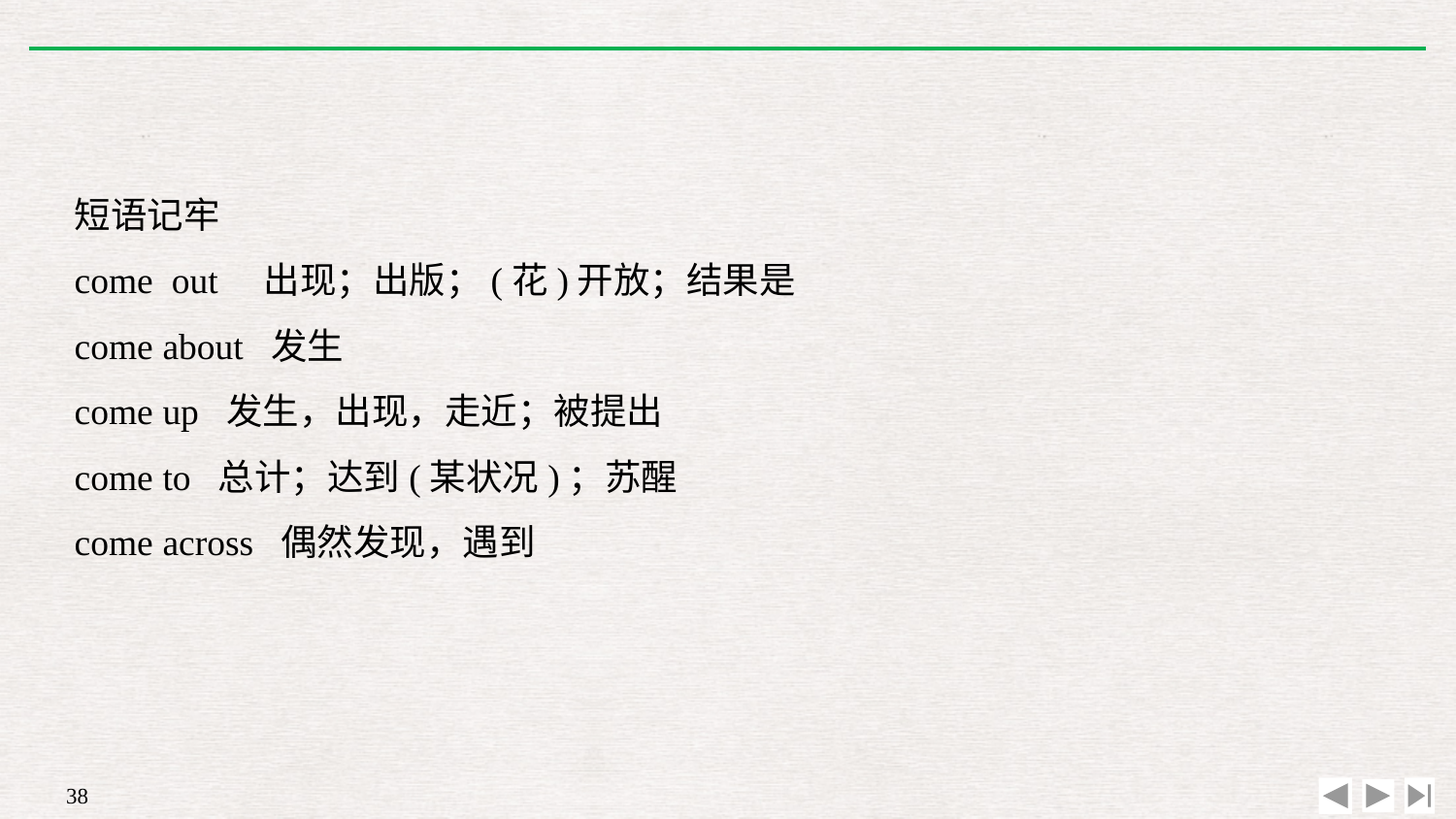

短语记牢
come  out　出现；出版；(花)开放；结果是
come about  发生
come up  发生，出现，走近；被提出
come to  总计；达到(某状况)；苏醒
come across  偶然发现，遇到